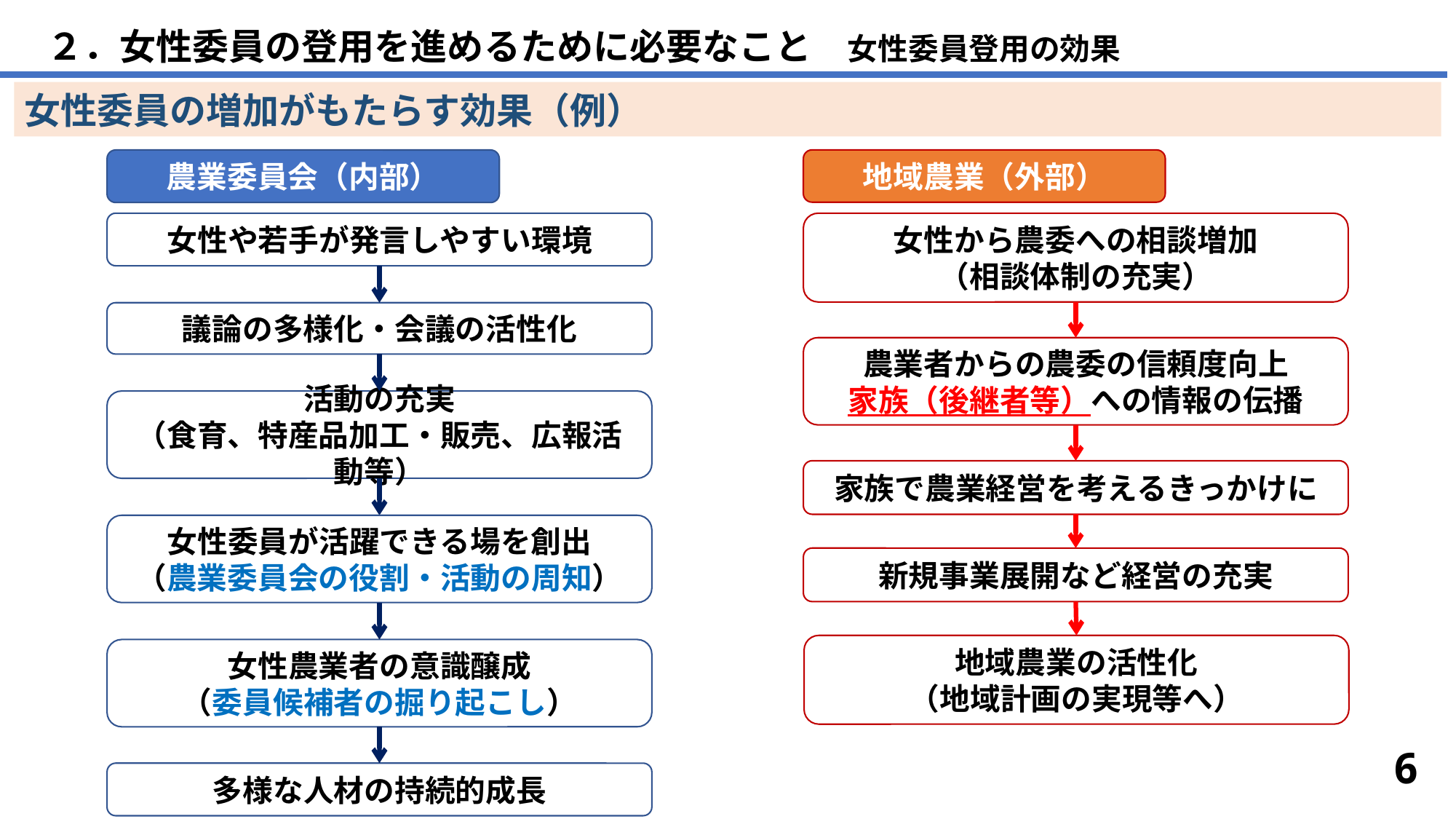

２．女性委員の登用を進めるために必要なこと　女性委員登用の効果

女性委員の増加がもたらす効果（例）
農業委員会（内部）
女性や若手が発言しやすい環境
議論の多様化・会議の活性化
活動の充実
（食育、特産品加工・販売、広報活動等）
女性委員が活躍できる場を創出
（農業委員会の役割・活動の周知）
女性農業者の意識醸成
（委員候補者の掘り起こし）
多様な人材の持続的成長
地域農業（外部）
女性から農委への相談増加
（相談体制の充実）
農業者からの農委の信頼度向上
家族（後継者等）への情報の伝播
家族で農業経営を考えるきっかけに
新規事業展開など経営の充実
地域農業の活性化
（地域計画の実現等へ）
6